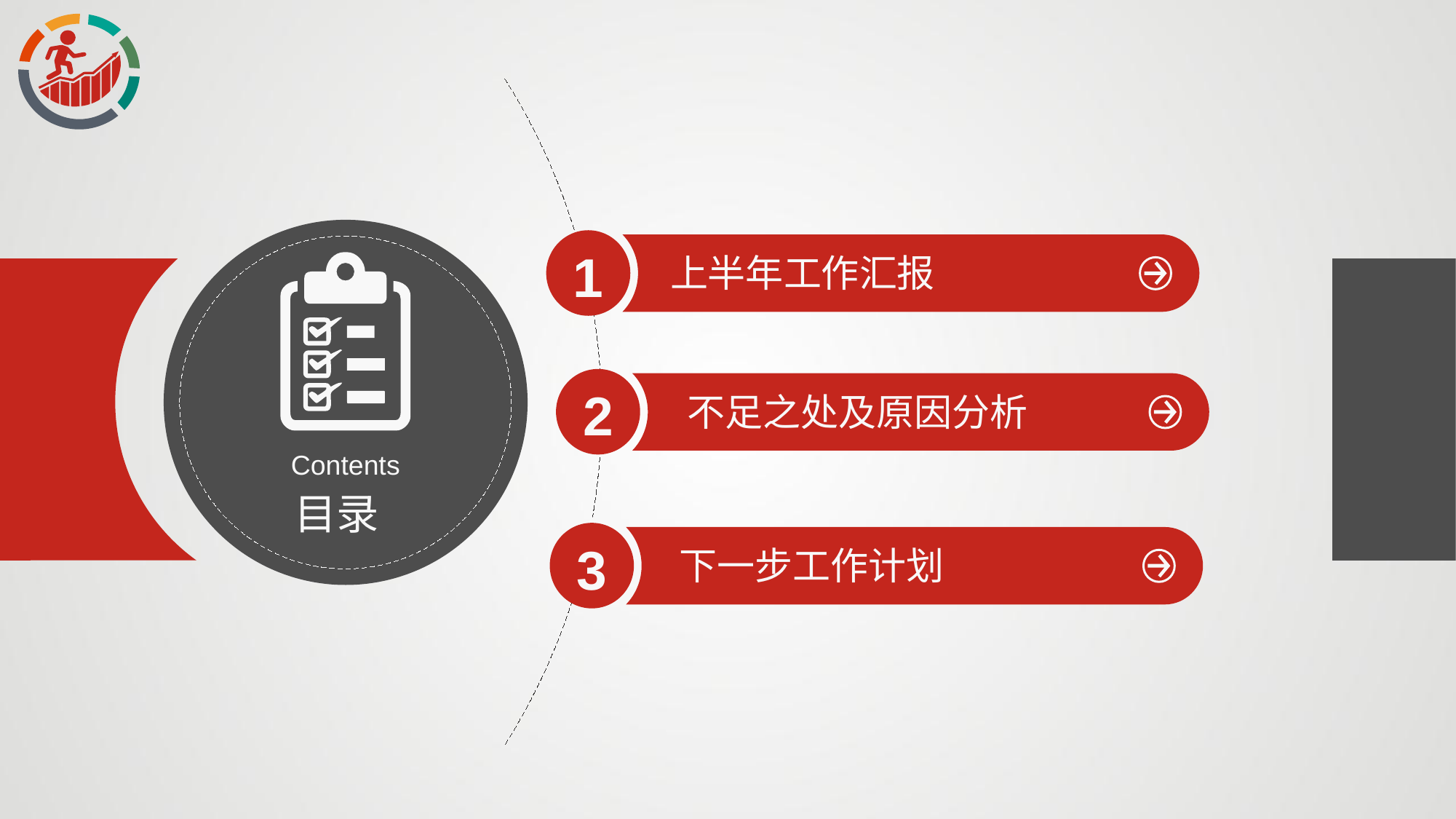

1
上半年工作汇报

2
不足之处及原因分析
Contents
目录
4

3
下一步工作计划